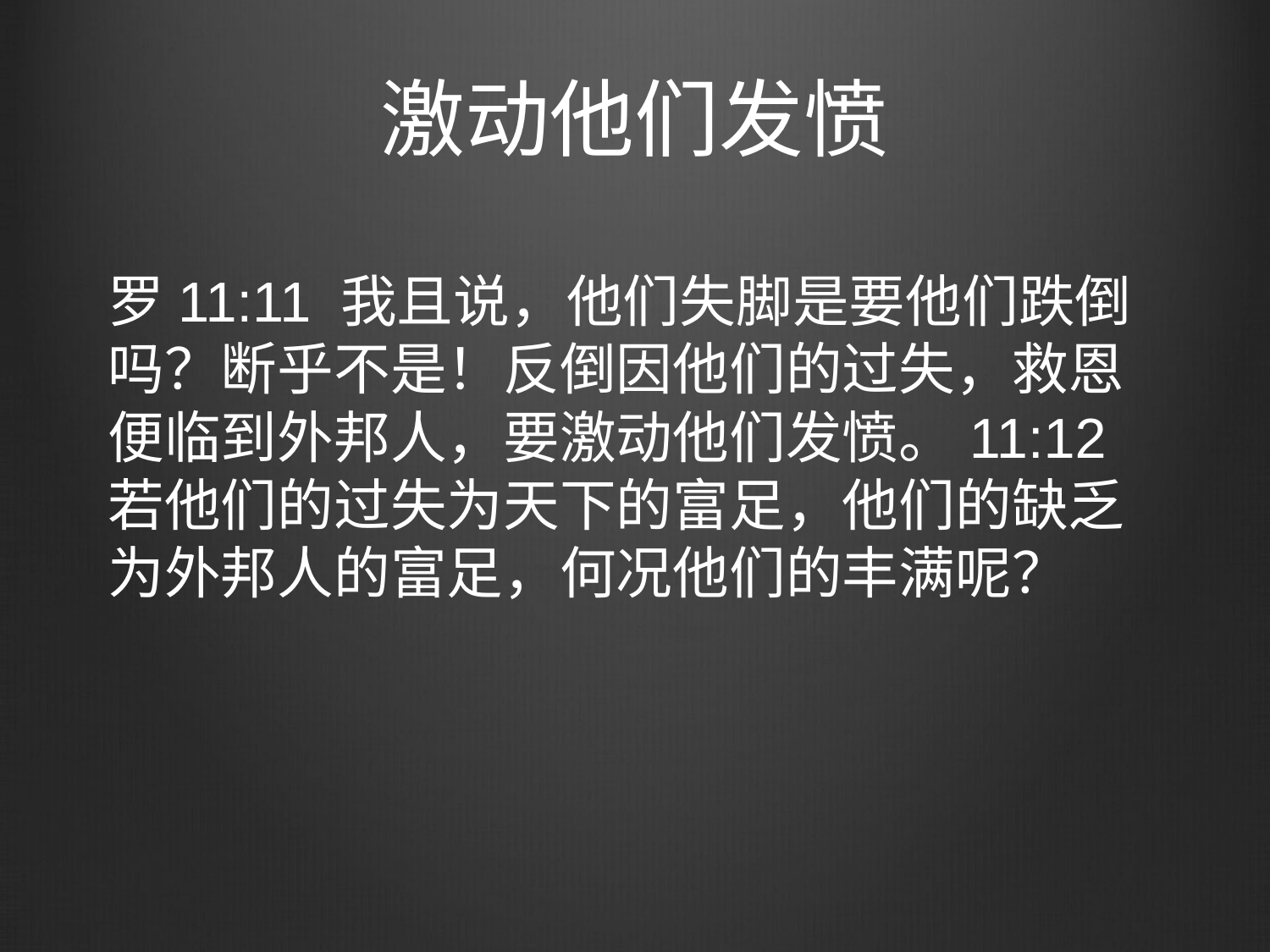

# 激动他们发愤
罗11:11 我且说，他们失脚是要他们跌倒吗？断乎不是！反倒因他们的过失，救恩便临到外邦人，要激动他们发愤。11:12 若他们的过失为天下的富足，他们的缺乏为外邦人的富足，何况他们的丰满呢？